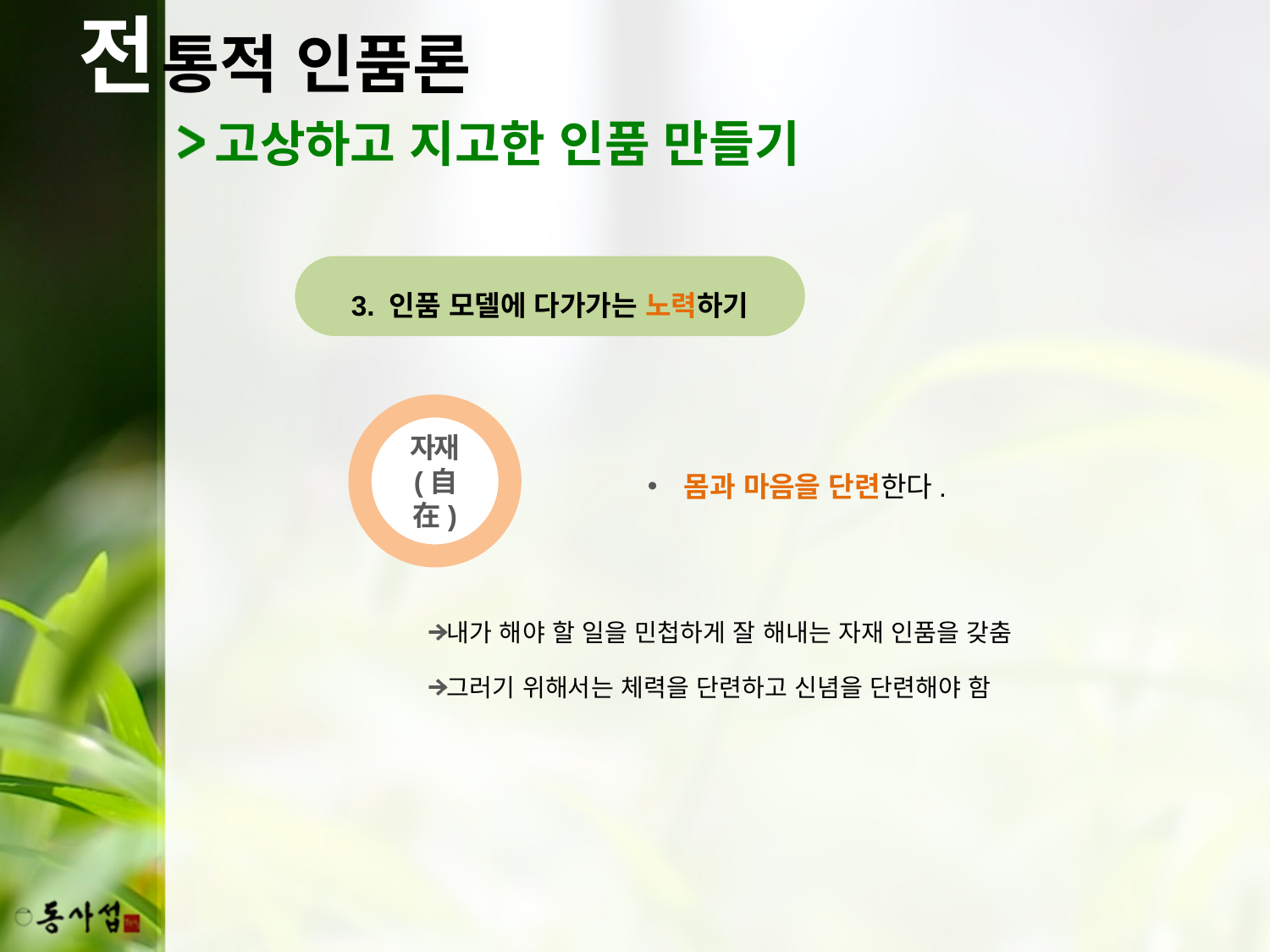

전
통적 인품론
고상하고 지고한 인품 만들기
3. 인품 모델에 다가가는 노력하기
자재
(自在)
몸과 마음을 단련한다.
내가 해야 할 일을 민첩하게 잘 해내는 자재 인품을 갖춤
그러기 위해서는 체력을 단련하고 신념을 단련해야 함